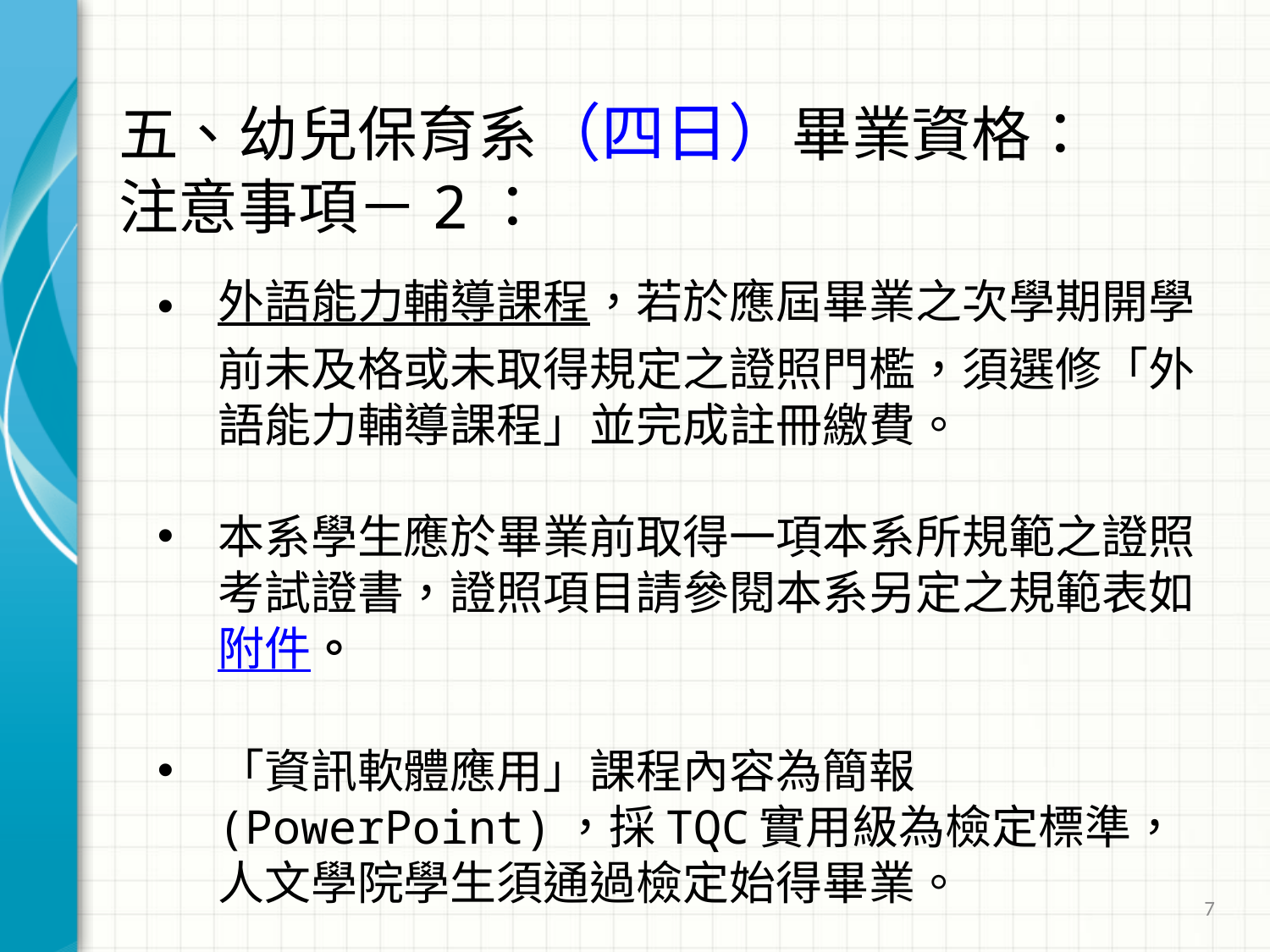

# 五、幼兒保育系（四日）畢業資格： 注意事項－2：

外語能力輔導課程，若於應屆畢業之次學期開學前未及格或未取得規定之證照門檻，須選修「外語能力輔導課程」並完成註冊繳費。

本系學生應於畢業前取得一項本系所規範之證照考試證書，證照項目請參閱本系另定之規範表如附件。

「資訊軟體應用」課程內容為簡報(PowerPoint)，採TQC實用級為檢定標準，人文學院學生須通過檢定始得畢業。
7